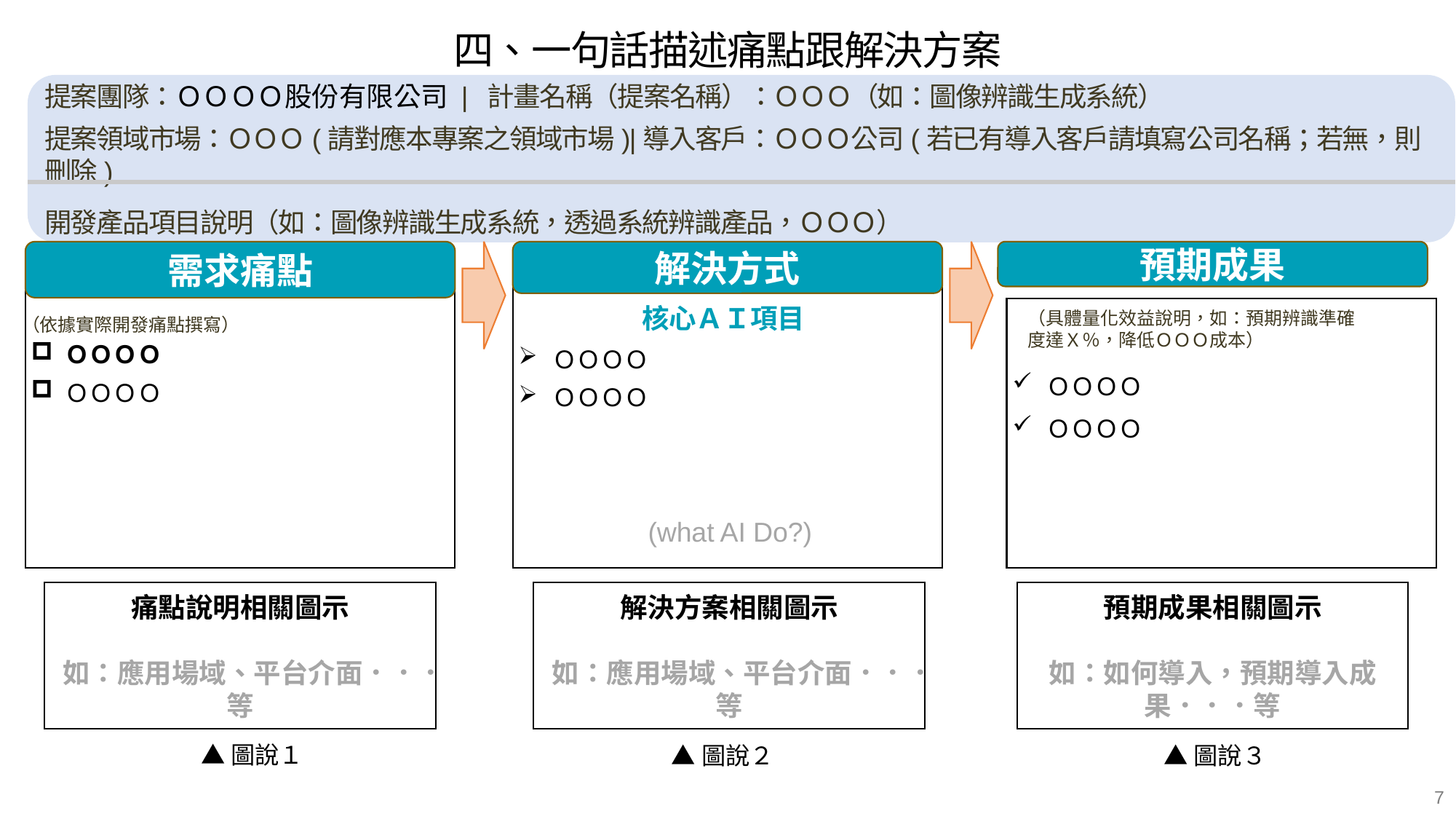

四、一句話描述痛點跟解決方案
提案團隊：ＯＯＯＯ股份有限公司 |  計畫名稱（提案名稱）：ＯＯＯ（如：圖像辨識生成系統）
提案領域市場：ＯＯＯ(請對應本專案之領域市場)|導入客戶：ＯＯＯ公司(若已有導入客戶請填寫公司名稱；若無，則刪除)
開發產品項目說明（如：圖像辨識生成系統，透過系統辨識產品，ＯＯＯ）
需求痛點

ＯＯＯＯ
ＯＯＯＯ

預期成果

ＯＯＯＯ
ＯＯＯＯ

解決方式

ＯＯＯＯ
ＯＯＯＯ

核心ＡＩ項目
（具體量化效益說明，如：預期辨識準確度達Ｘ％，降低ＯＯＯ成本）
（依據實際開發痛點撰寫）
(what AI Do?)
預期成果相關圖示

如：如何導入，預期導入成果．．．等
痛點說明相關圖示

如：應用場域、平台介面．．．等
解決方案相關圖示

如：應用場域、平台介面．．．等
▲圖說１
▲圖說３
▲圖說２
7